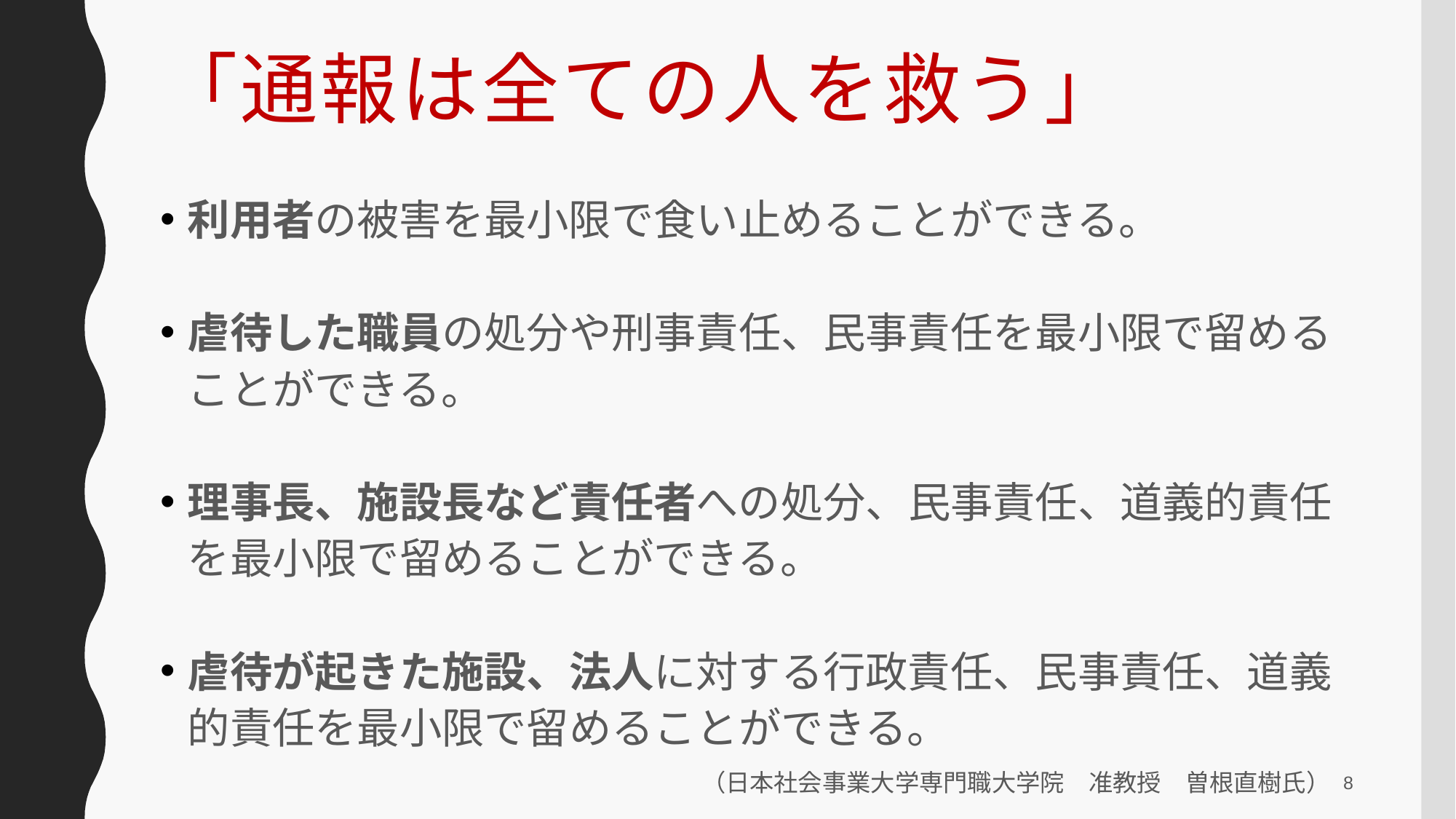

# 「通報は全ての人を救う」
利用者の被害を最小限で食い止めることができる。

虐待した職員の処分や刑事責任、民事責任を最小限で留めることができる。

理事長、施設長など責任者への処分、民事責任、道義的責任を最小限で留めることができる。

虐待が起きた施設、法人に対する行政責任、民事責任、道義的責任を最小限で留めることができる。
8
（日本社会事業大学専門職大学院　准教授　曽根直樹氏）